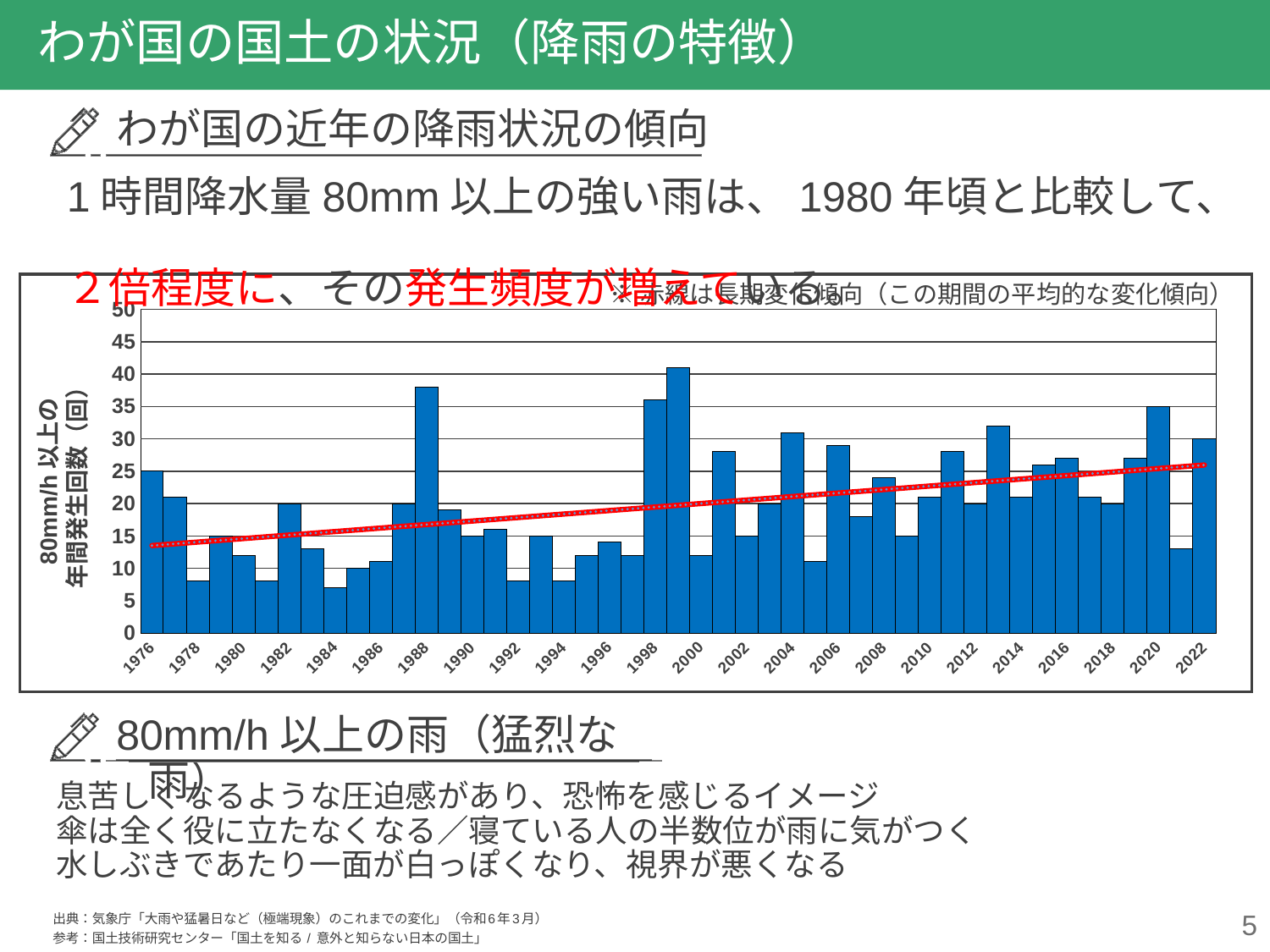

# わが国の国土の状況（降雨の特徴）

わが国の近年の降雨状況の傾向

1時間降水量80mm以上の強い雨は、1980年頃と比較して、
２倍程度に、その発生頻度が増えている。
※赤線は長期変化傾向（この期間の平均的な変化傾向）

80mm/h以上の
年間発生回数（回）

### Chart

| Category | 回 |
|---|---|
| 1976 | 25.0 |
| 1977 | 21.0 |
| 1978 | 8.0 |
| 1979 | 15.0 |
| 1980 | 12.0 |
| 1981 | 8.0 |
| 1982 | 20.0 |
| 1983 | 13.0 |
| 1984 | 7.0 |
| 1985 | 10.0 |
| 1986 | 11.0 |
| 1987 | 20.0 |
| 1988 | 38.0 |
| 1989 | 19.0 |
| 1990 | 15.0 |
| 1991 | 16.0 |
| 1992 | 8.0 |
| 1993 | 15.0 |
| 1994 | 8.0 |
| 1995 | 12.0 |
| 1996 | 14.0 |
| 1997 | 12.0 |
| 1998 | 36.0 |
| 1999 | 41.0 |
| 2000 | 12.0 |
| 2001 | 28.0 |
| 2002 | 15.0 |
| 2003 | 20.0 |
| 2004 | 31.0 |
| 2005 | 11.0 |
| 2006 | 29.0 |
| 2007 | 18.0 |
| 2008 | 24.0 |
| 2009 | 15.0 |
| 2010 | 21.0 |
| 2011 | 28.0 |
| 2012 | 20.0 |
| 2013 | 32.0 |
| 2014 | 21.0 |
| 2015 | 26.0 |
| 2016 | 27.0 |
| 2017 | 21.0 |
| 2018 | 20.0 |
| 2019 | 27.0 |
| 2020 | 35.0 |
| 2021 | 13.0 |
| 2022 | 30.0 |

80mm/h以上の雨（猛烈な雨）

息苦しくなるような圧迫感があり、恐怖を感じるイメージ
傘は全く役に立たなくなる／寝ている人の半数位が雨に気がつく
水しぶきであたり一面が白っぽくなり、視界が悪くなる
5
出典：気象庁「大雨や猛暑日など（極端現象）のこれまでの変化」（令和6年3月）
参考：国土技術研究センター「国土を知る / 意外と知らない日本の国土」